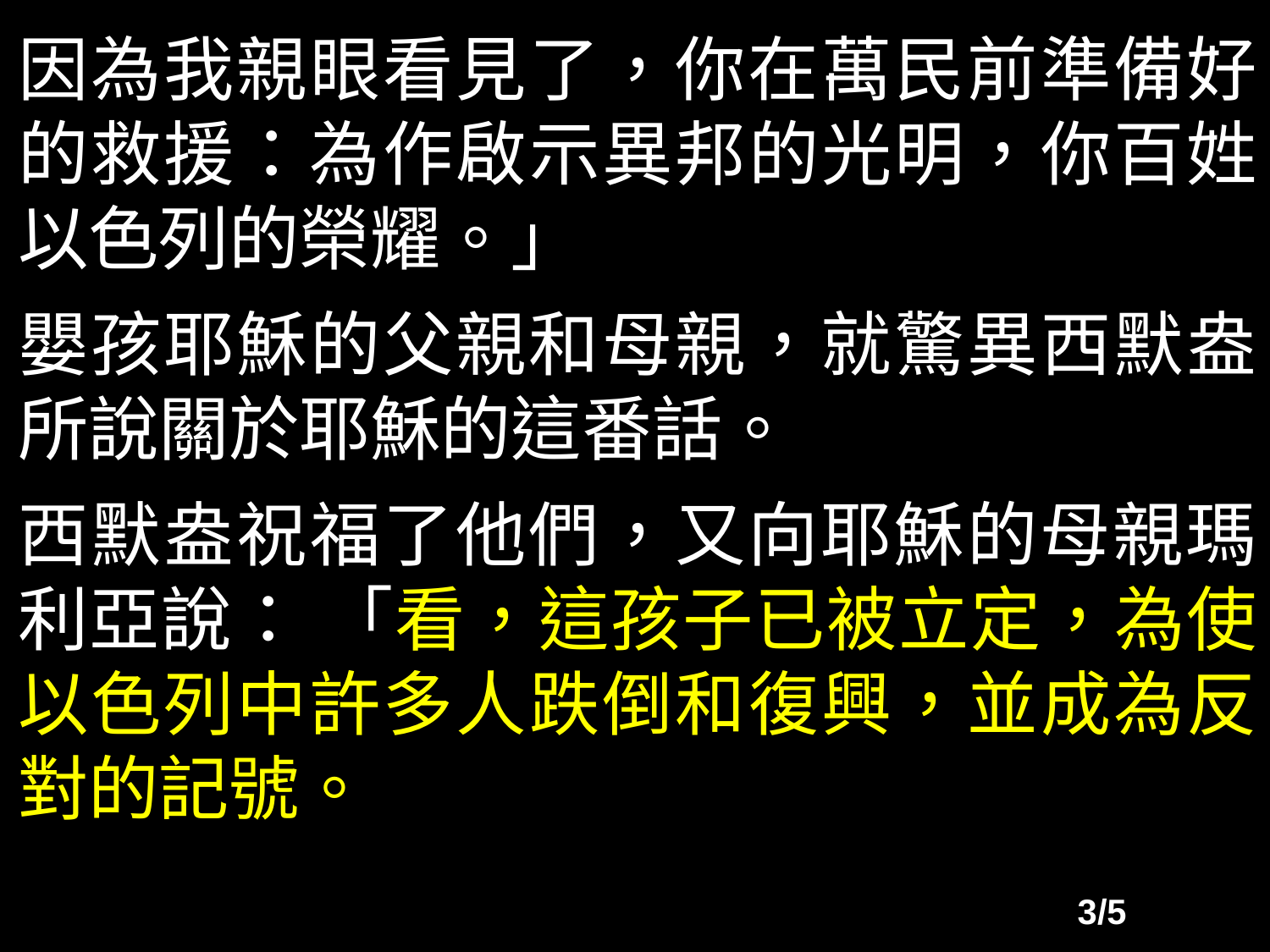

因為我親眼看見了，你在萬民前準備好的救援：為作啟示異邦的光明，你百姓以色列的榮耀。」
嬰孩耶穌的父親和母親，就驚異西默盎所說關於耶穌的這番話。
西默盎祝福了他們，又向耶穌的母親瑪利亞說： 「看，這孩子已被立定，為使以色列中許多人跌倒和復興，並成為反對的記號。

3/5